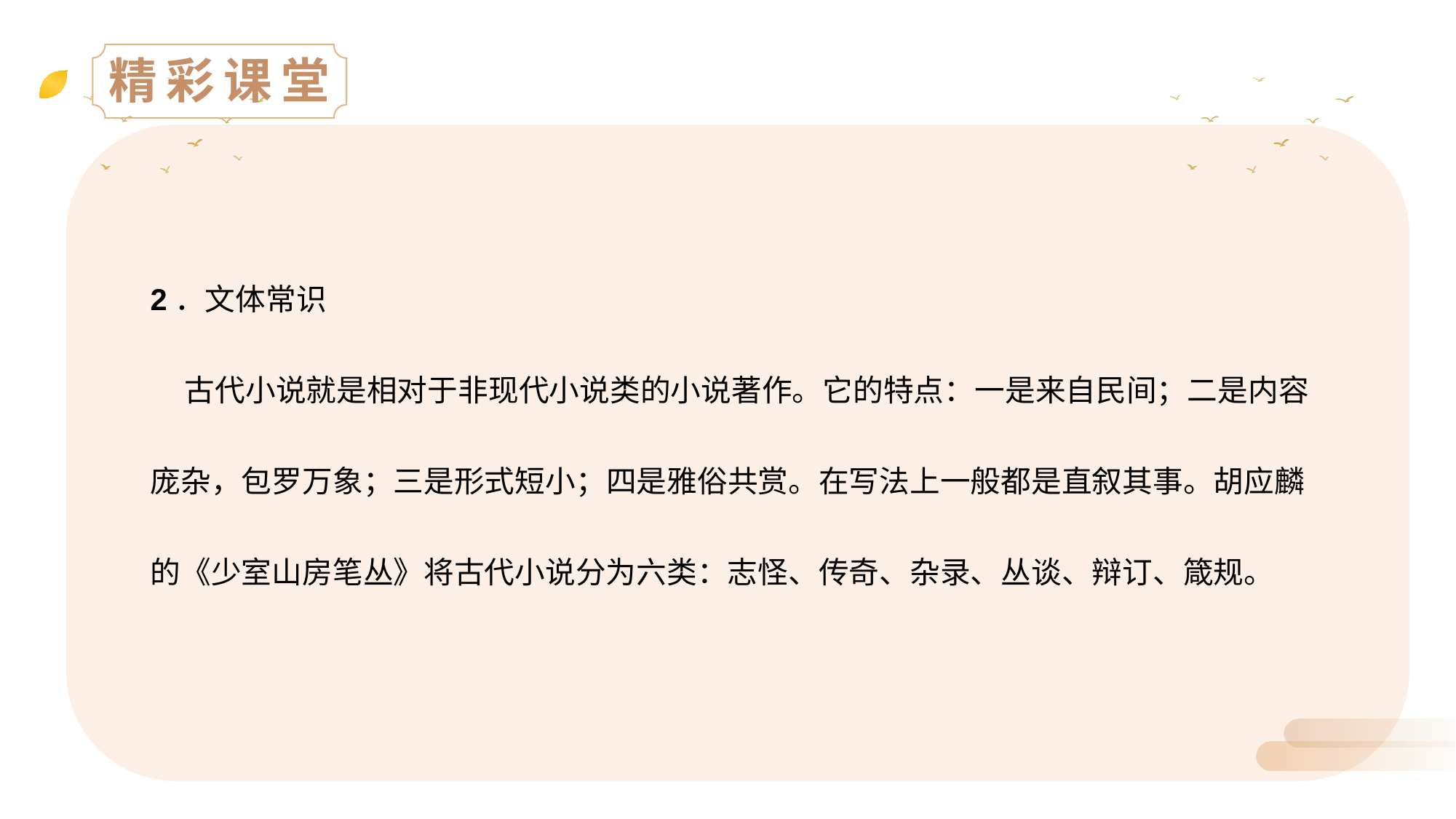

精彩课堂

2．文体常识
    古代小说就是相对于非现代小说类的小说著作。它的特点：一是来自民间；二是内容庞杂，包罗万象；三是形式短小；四是雅俗共赏。在写法上一般都是直叙其事。胡应麟的《少室山房笔丛》将古代小说分为六类：志怪、传奇、杂录、丛谈、辩订、箴规。